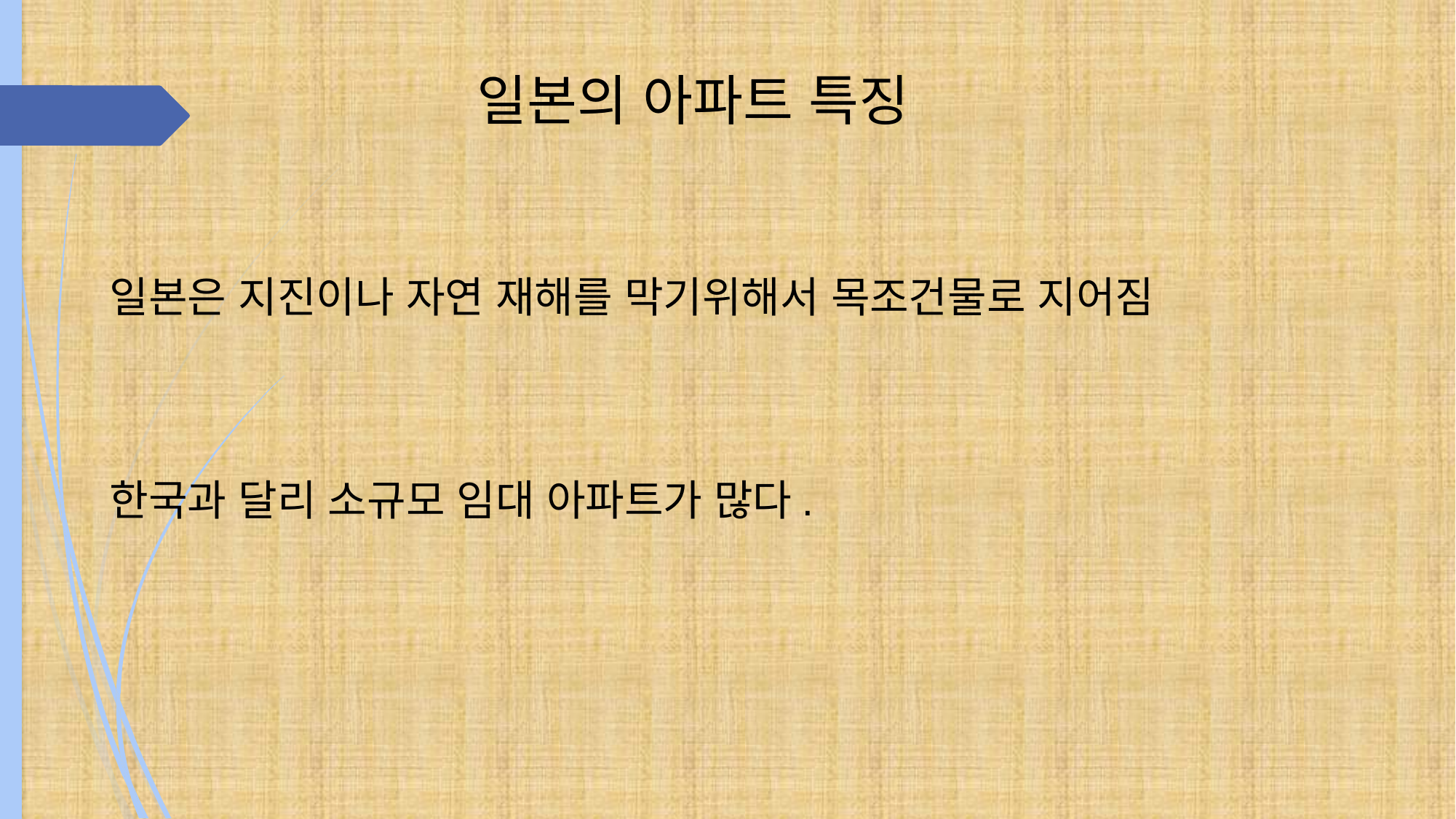

# 일본의 아파트 특징
일본은 지진이나 자연 재해를 막기위해서 목조건물로 지어짐

한국과 달리 소규모 임대 아파트가 많다.